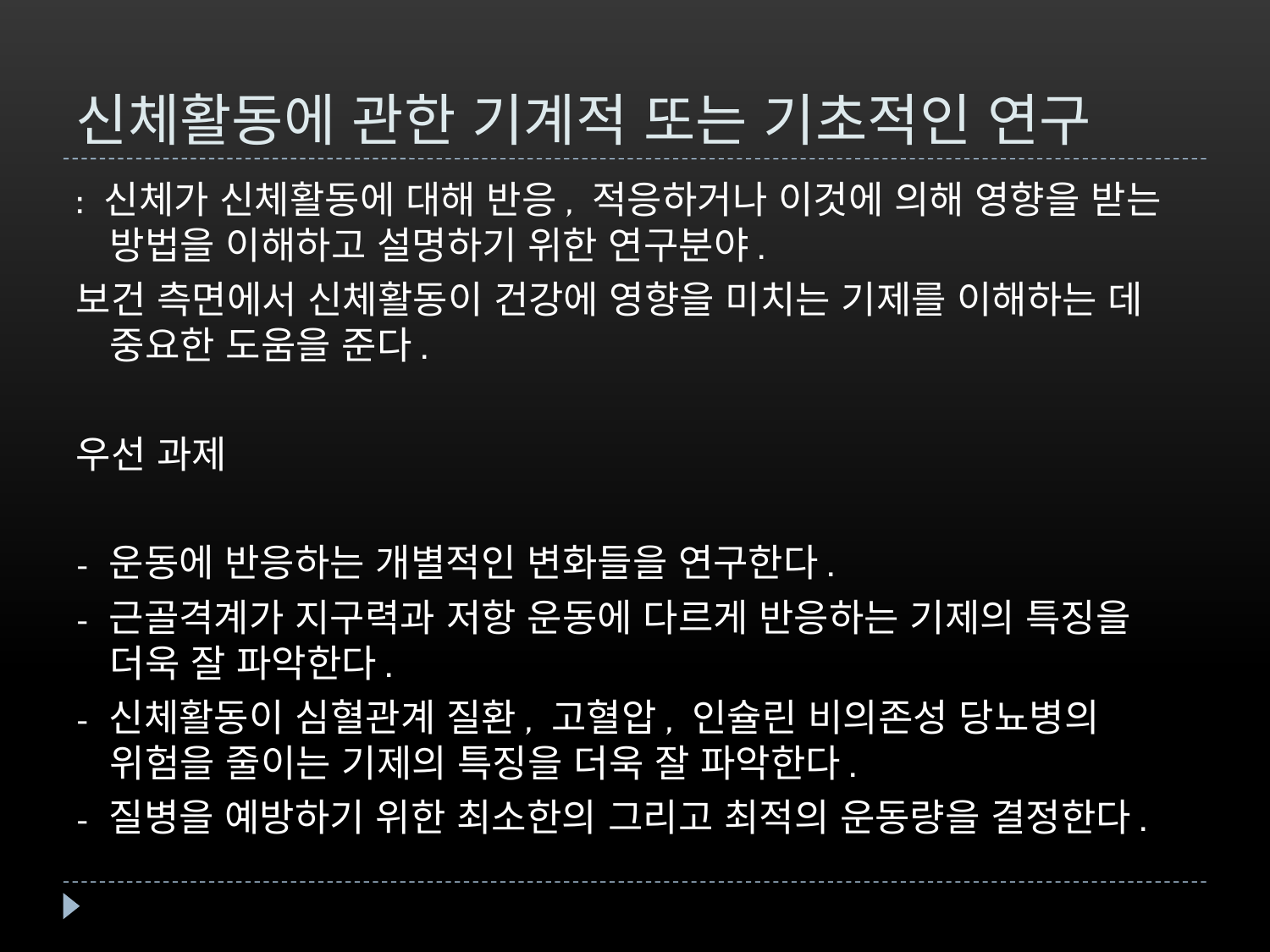

# 신체활동에 관한 기계적 또는 기초적인 연구
: 신체가 신체활동에 대해 반응, 적응하거나 이것에 의해 영향을 받는 방법을 이해하고 설명하기 위한 연구분야.
보건 측면에서 신체활동이 건강에 영향을 미치는 기제를 이해하는 데 중요한 도움을 준다.

우선 과제

- 운동에 반응하는 개별적인 변화들을 연구한다.
- 근골격계가 지구력과 저항 운동에 다르게 반응하는 기제의 특징을 더욱 잘 파악한다.
- 신체활동이 심혈관계 질환, 고혈압, 인슐린 비의존성 당뇨병의 위험을 줄이는 기제의 특징을 더욱 잘 파악한다.
- 질병을 예방하기 위한 최소한의 그리고 최적의 운동량을 결정한다.